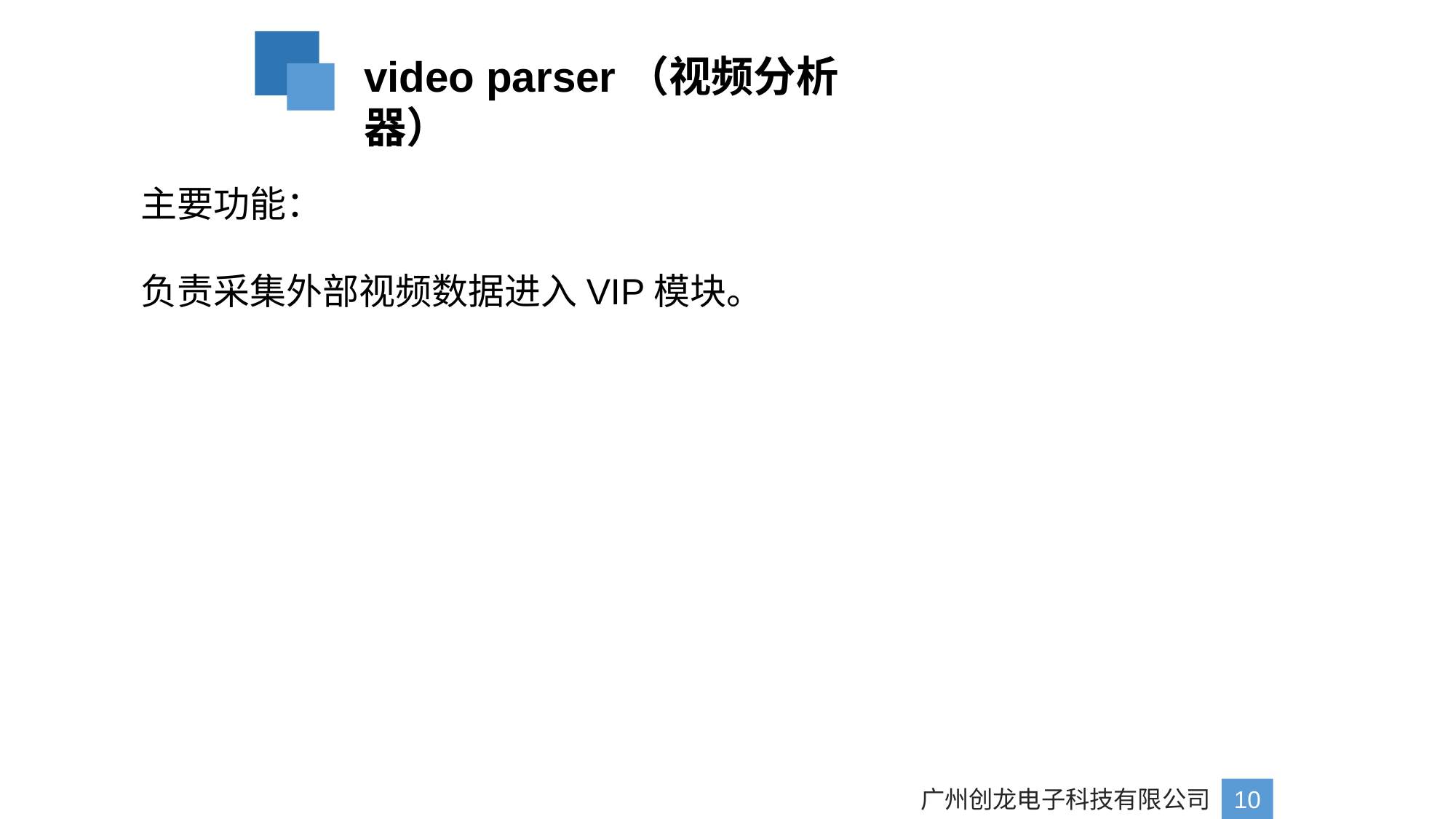

video parser（视频分析器）
主要功能：

负责采集外部视频数据进入VIP模块。

广州创龙电子科技有限公司
10